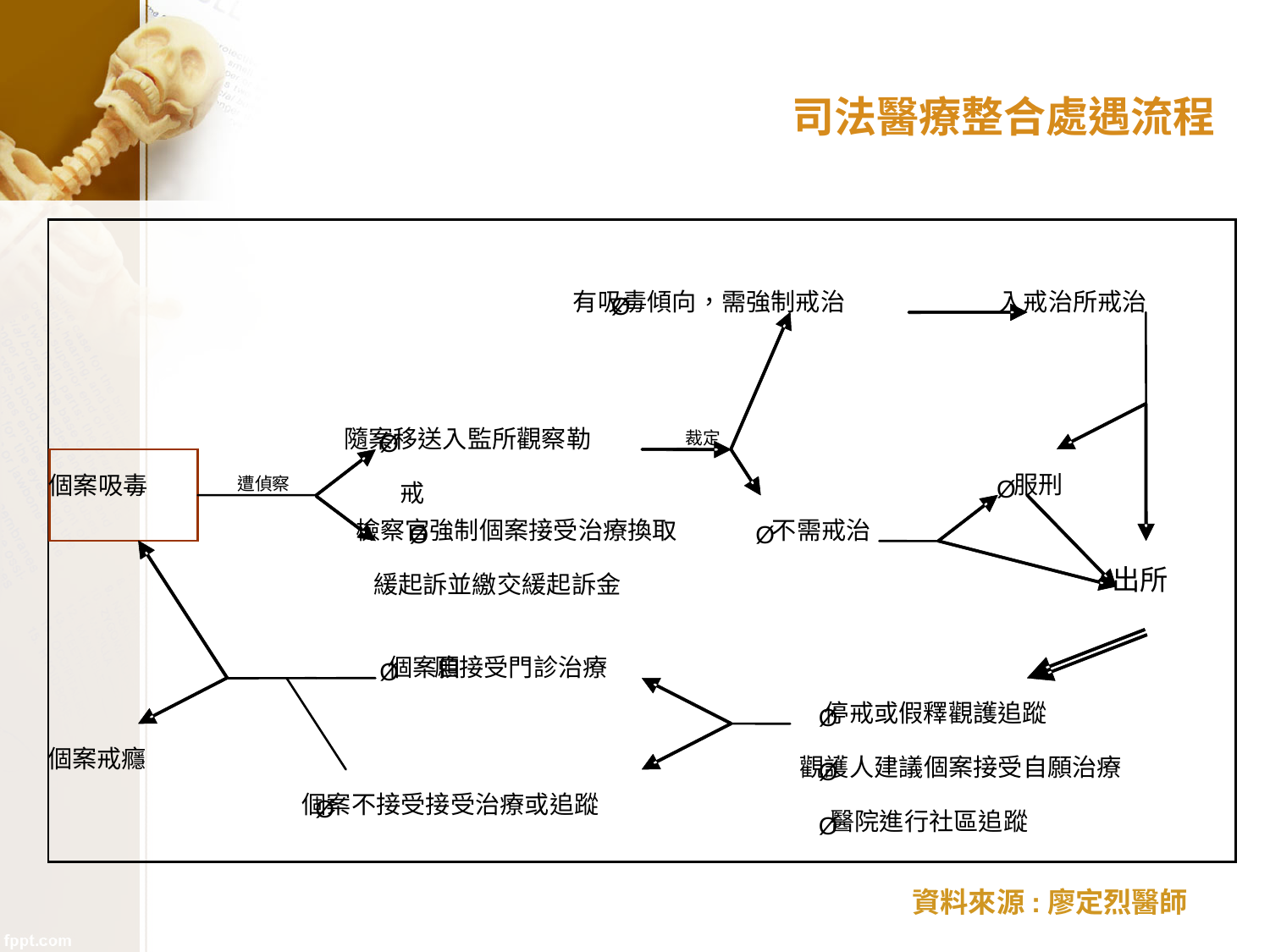

# 司法醫療整合處遇流程

有吸毒傾向，需強制戒治

入戒治所戒治

Ø

隨案移送入監所觀察勒
裁定

Ø

服刑

個案吸毒

遭偵察

Ø
戒

檢察官強制個案接受治療換取
不需戒治

Ø
Ø

出所

緩起訴並繳交緩起訴金

個案自
願接受門診治療

Ø

停戒或假釋觀護追蹤

Ø

個案戒癮

觀護人建議個案接受自願治療

Ø
個案不接受接受治療或追蹤

Ø
醫院進行社區追蹤

Ø

資料來源:廖定烈醫師